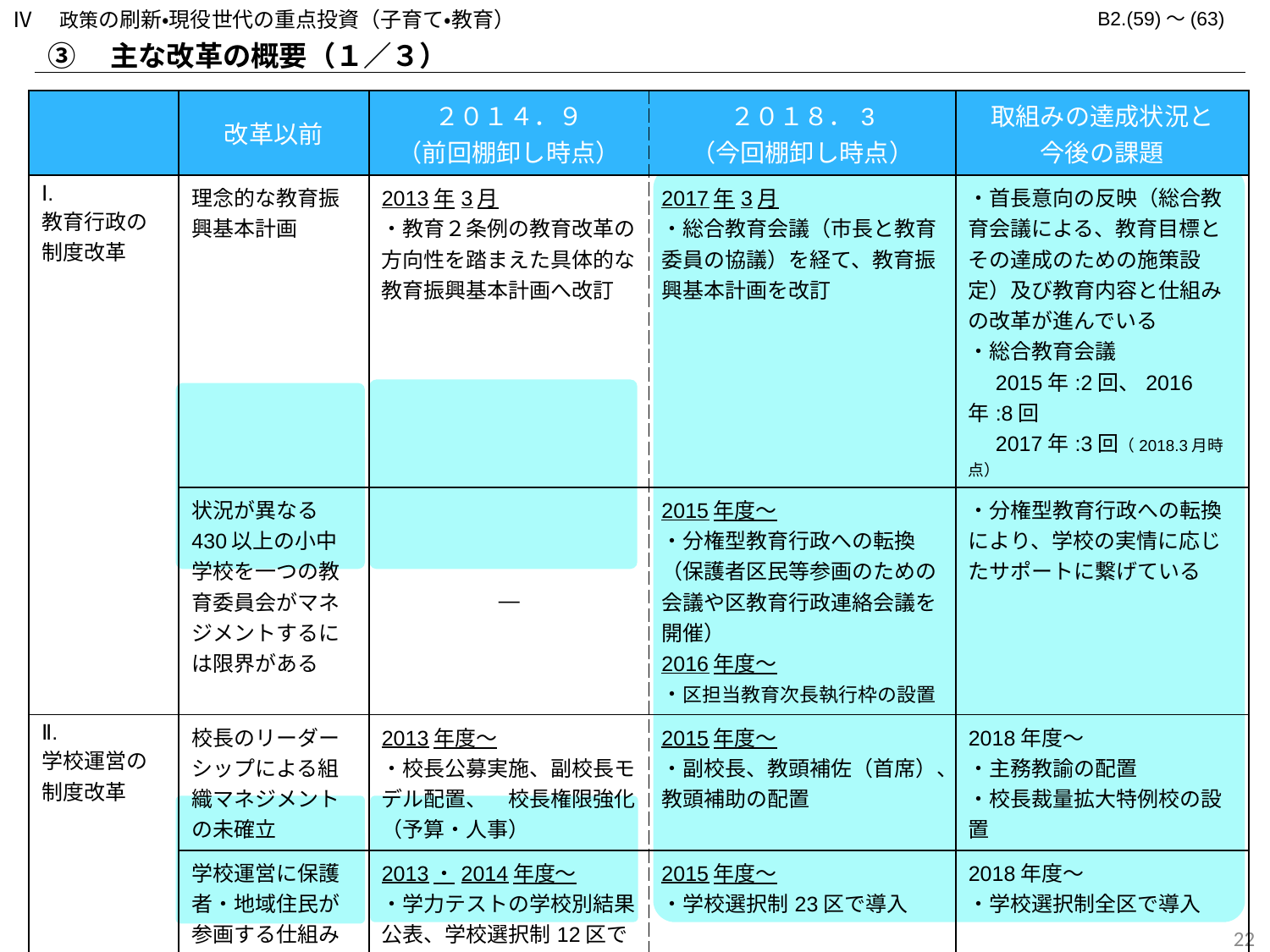

Ⅳ　政策の刷新・現役世代の重点投資（子育て・教育）
B2.(59)～(63)
③　主な改革の概要（１／３）
|  | 改革以前 | ２０１４．９ （前回棚卸し時点） | ２０１８．3 （今回棚卸し時点） | 取組みの達成状況と 今後の課題 |
| --- | --- | --- | --- | --- |
| Ⅰ. 教育行政の制度改革 | 理念的な教育振興基本計画 | 2013年3月 ・教育２条例の教育改革の方向性を踏まえた具体的な教育振興基本計画へ改訂 | 2017年3月 ・総合教育会議（市長と教育委員の協議）を経て、教育振興基本計画を改訂 | ・首長意向の反映（総合教育会議による、教育目標とその達成のための施策設定）及び教育内容と仕組みの改革が進んでいる ・総合教育会議 　2015年:2回、2016年:8回 　2017年:3回（2018.3月時点） |
|  | 状況が異なる430以上の小中学校を一つの教育委員会がマネジメントするには限界がある | ― | 2015年度～ ・分権型教育行政への転換 （保護者区民等参画のための会議や区教育行政連絡会議を開催） 2016年度～ ・区担当教育次長執行枠の設置 | ・分権型教育行政への転換により、学校の実情に応じたサポートに繋げている |
| Ⅱ. 学校運営の制度改革 | 校長のリーダーシップによる組織マネジメントの未確立 | 2013年度～ ・校長公募実施、副校長モデル配置、　校長権限強化（予算・人事） | 2015年度～ ・副校長、教頭補佐（首席）、教頭補助の配置 | 2018年度～ ・主務教諭の配置 ・校長裁量拡大特例校の設置 |
|  | 学校運営に保護者・地域住民が参画する仕組みの未整備 | 2013・2014年度～ ・学力テストの学校別結果公表、学校選択制12区で導入、全学校で学校協議会設置 | 2015年度～ ・学校選択制23区で導入 | 2018年度～ ・学校選択制全区で導入 |
|  | 客観的なデータに基づく施策の展開 | ― | 2016年度～ ・大阪市小学校学力経年調査の実施（全小学校3～6年対象で実施） | ・結果の経年分析や小中連携に係るシステム構築を行った。 ・結果を活用し、学力向上の取組改善の推進。 |

22